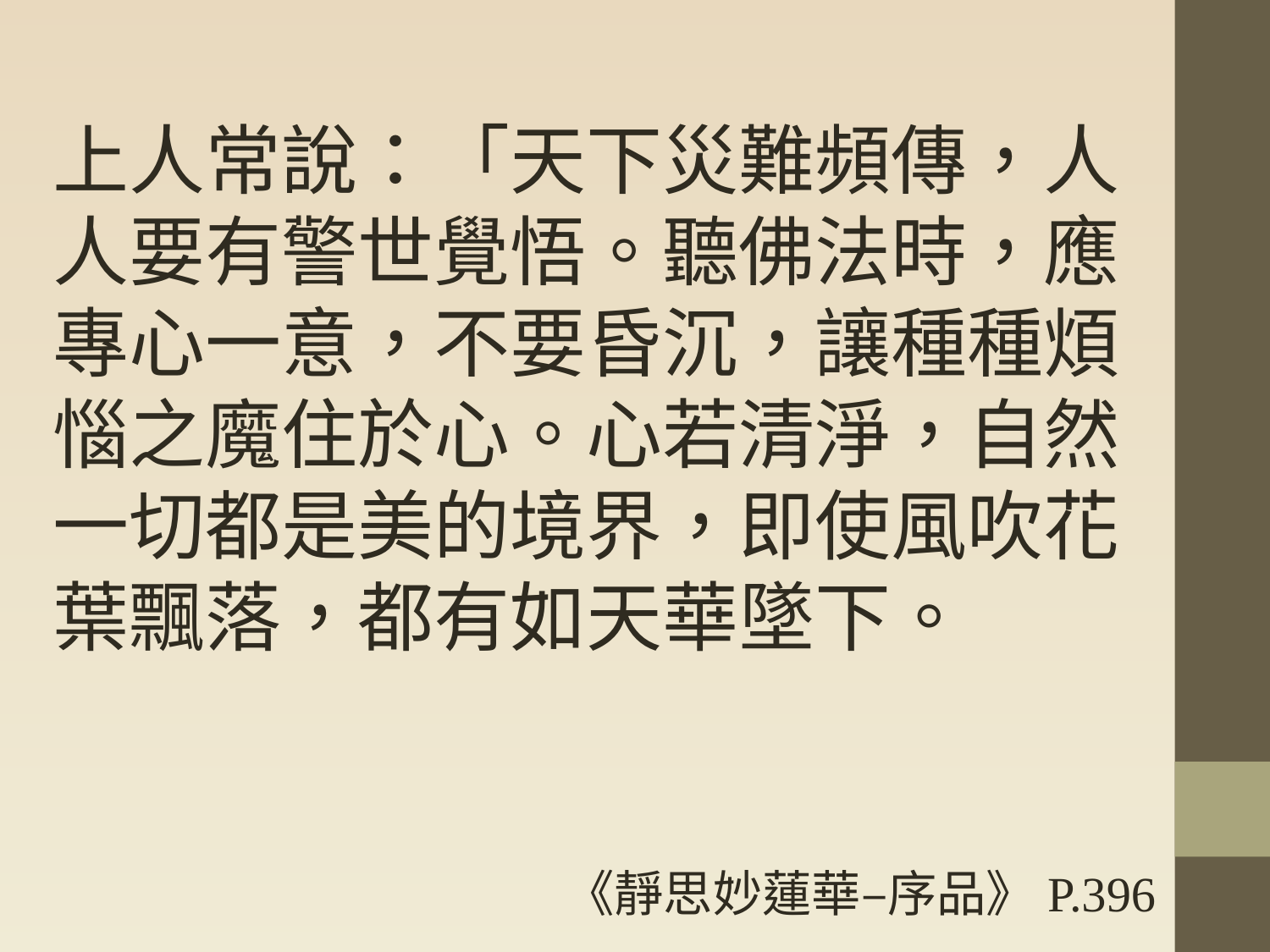

上人常說：「天下災難頻傳，人人要有警世覺悟。聽佛法時，應專心一意，不要昏沉，讓種種煩惱之魔住於心。心若清淨，自然一切都是美的境界，即使風吹花葉飄落，都有如天華墜下。
《靜思妙蓮華–序品》P.396